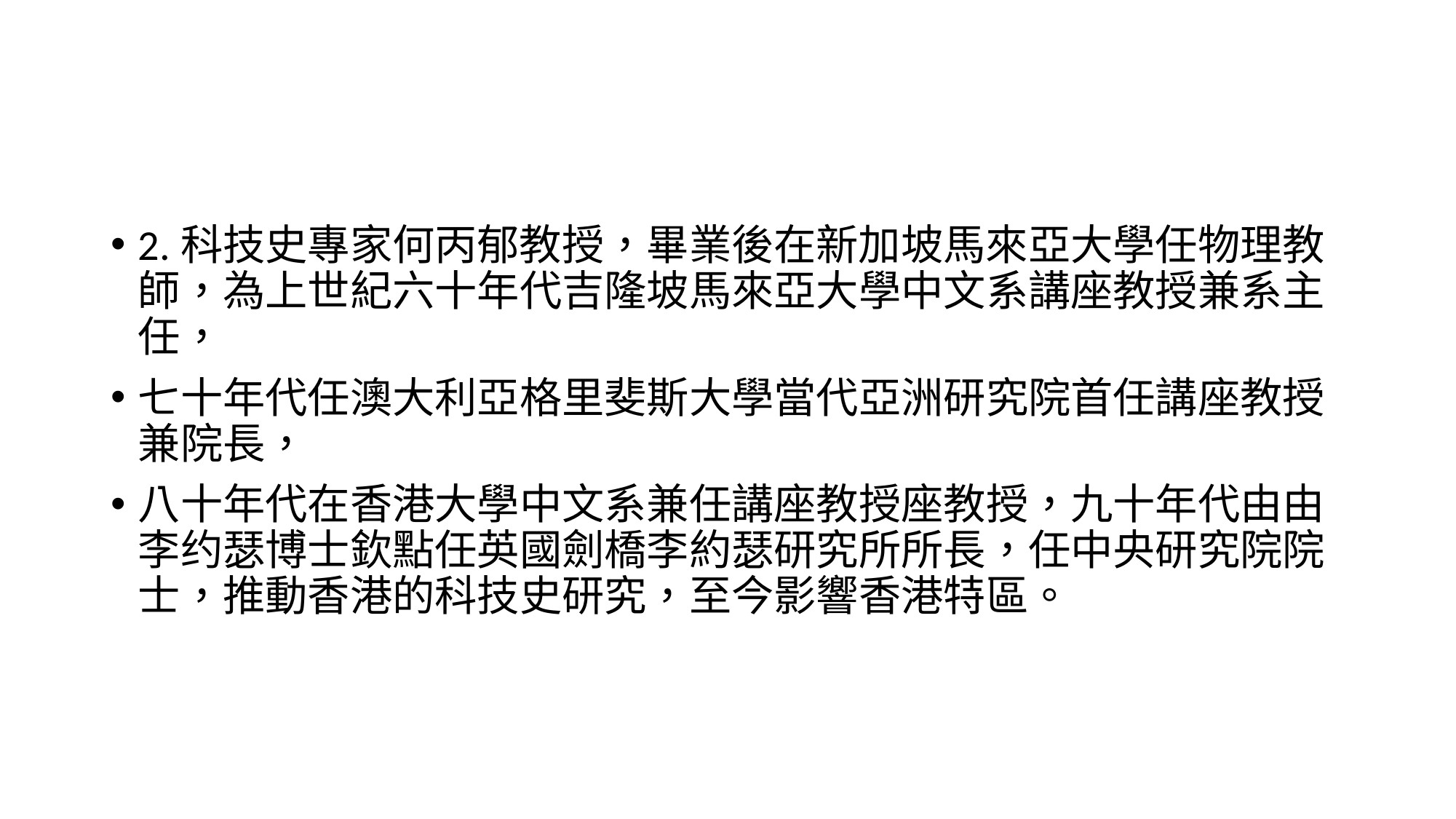

#
2.科技史專家何丙郁教授，畢業後在新加坡馬來亞大學任物理教師，為上世紀六十年代吉隆坡馬來亞大學中文系講座教授兼系主任，
七十年代任澳大利亞格里斐斯大學當代亞洲研究院首任講座教授兼院長，
八十年代在香港大學中文系兼任講座教授座教授，九十年代由由李约瑟博士欽點任英國劍橋李約瑟研究所所長，任中央研究院院士，推動香港的科技史研究，至今影響香港特區。